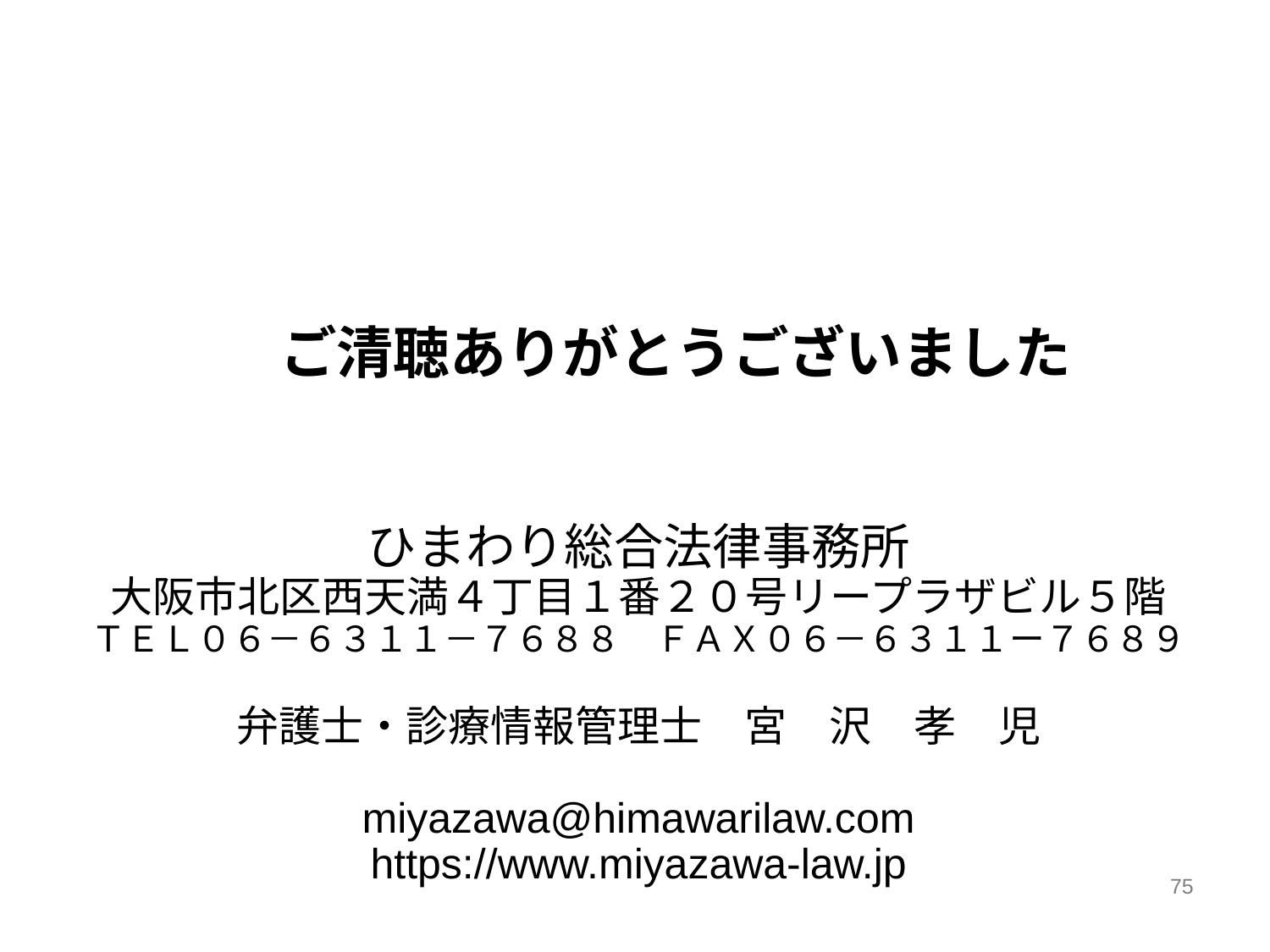

ご清聴ありがとうございました
# ひまわり総合法律事務所 大阪市北区西天満４丁目１番２０号リープラザビル５階 ＴＥＬ０６－６３１１－７６８８　ＦＡＸ０６－６３１１ー７６８９ 弁護士・診療情報管理士　宮　沢　孝　児 miyazawa@himawarilaw.com https://www.miyazawa-law.jp
75